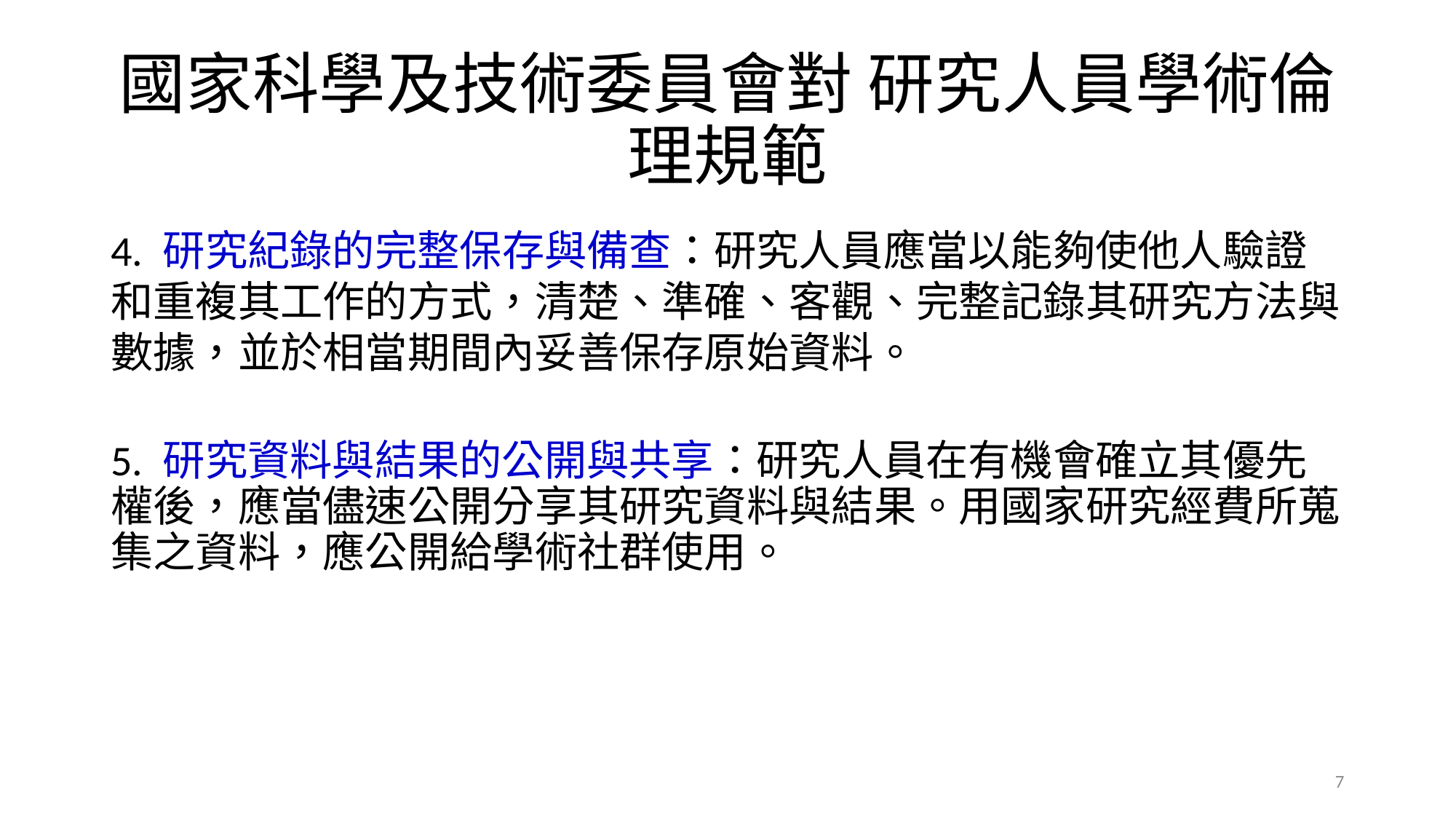

# 國家科學及技術委員會對 研究人員學術倫理規範
4. 研究紀錄的完整保存與備查：研究人員應當以能夠使他人驗證和重複其工作的方式，清楚、準確、客觀、完整記錄其研究方法與數據，並於相當期間內妥善保存原始資料。

5. 研究資料與結果的公開與共享：研究人員在有機會確立其優先權後，應當儘速公開分享其研究資料與結果。用國家研究經費所蒐集之資料，應公開給學術社群使用。
7